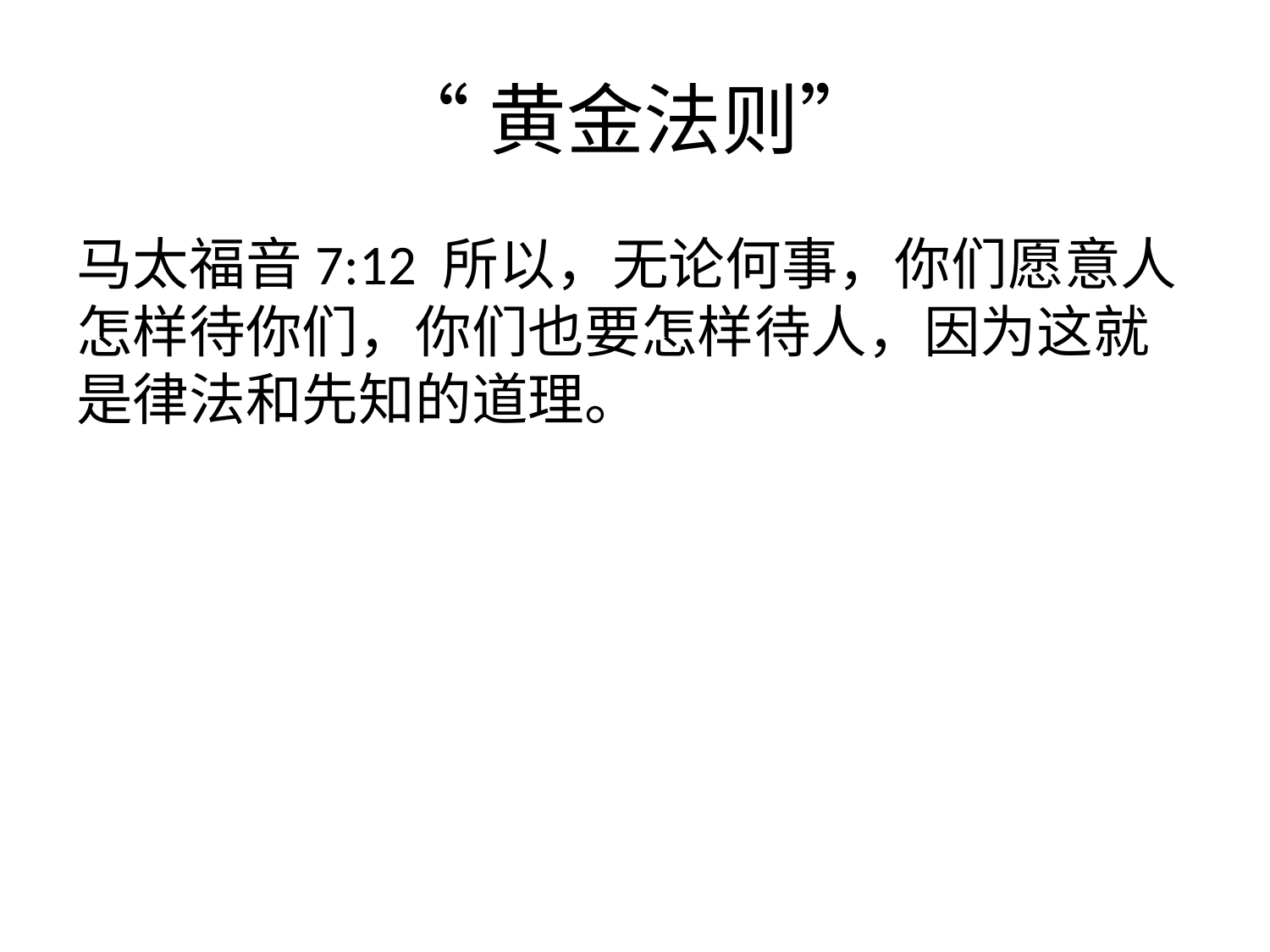

# “黄金法则”
马太福音7:12 所以，无论何事，你们愿意人怎样待你们，你们也要怎样待人，因为这就是律法和先知的道理。